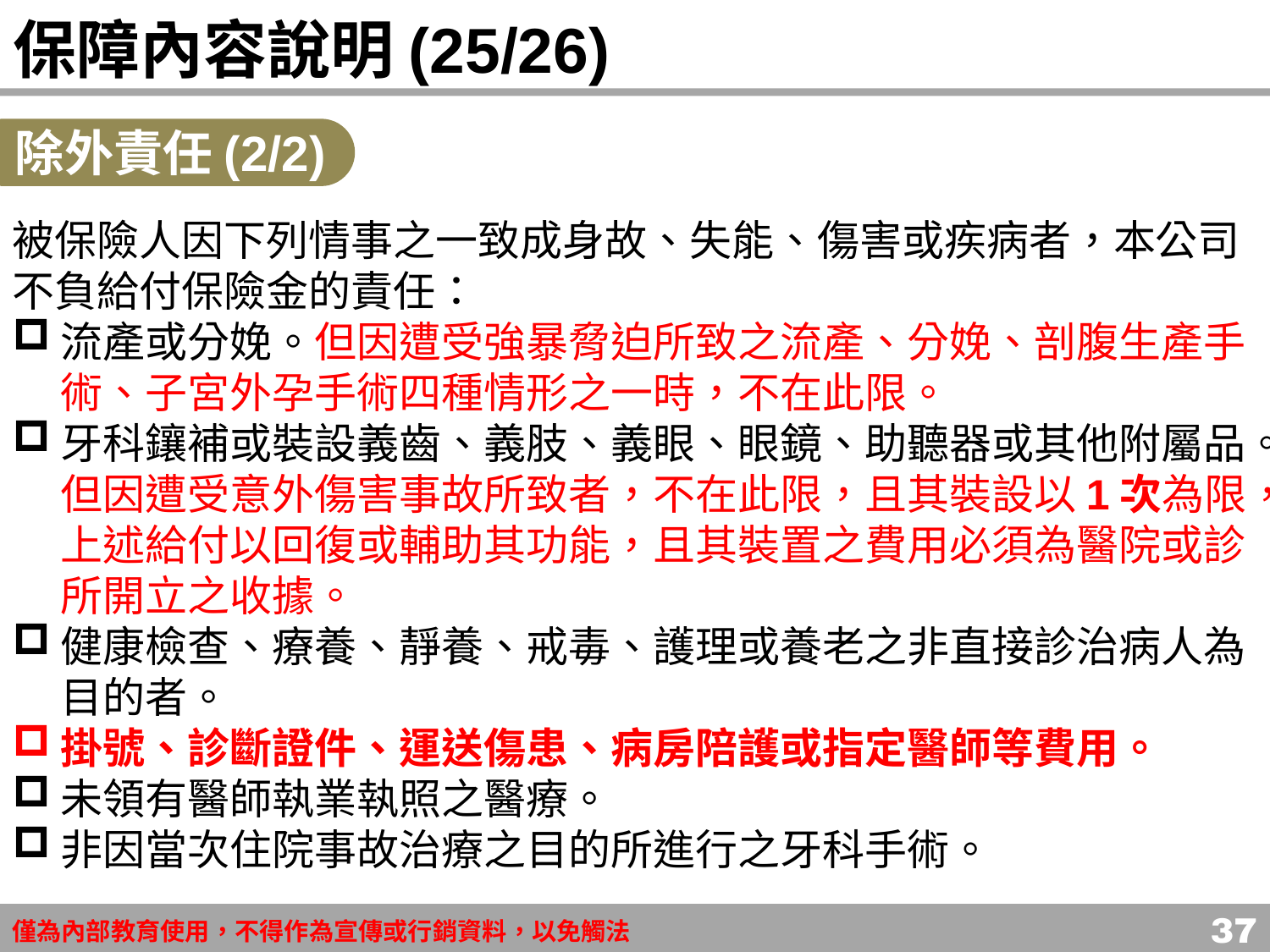

# 保障內容說明(25/26)
除外責任(2/2)

被保險人因下列情事之一致成身故、失能、傷害或疾病者，本公司不負給付保險金的責任：
流產或分娩。但因遭受強暴脅迫所致之流產、分娩、剖腹生產手術、子宮外孕手術四種情形之一時，不在此限。
牙科鑲補或裝設義齒、義肢、義眼、眼鏡、助聽器或其他附屬品。但因遭受意外傷害事故所致者，不在此限，且其裝設以1次為限，上述給付以回復或輔助其功能，且其裝置之費用必須為醫院或診所開立之收據。
健康檢查、療養、靜養、戒毒、護理或養老之非直接診治病人為目的者。
掛號、診斷證件、運送傷患、病房陪護或指定醫師等費用。
未領有醫師執業執照之醫療。
非因當次住院事故治療之目的所進行之牙科手術。
37